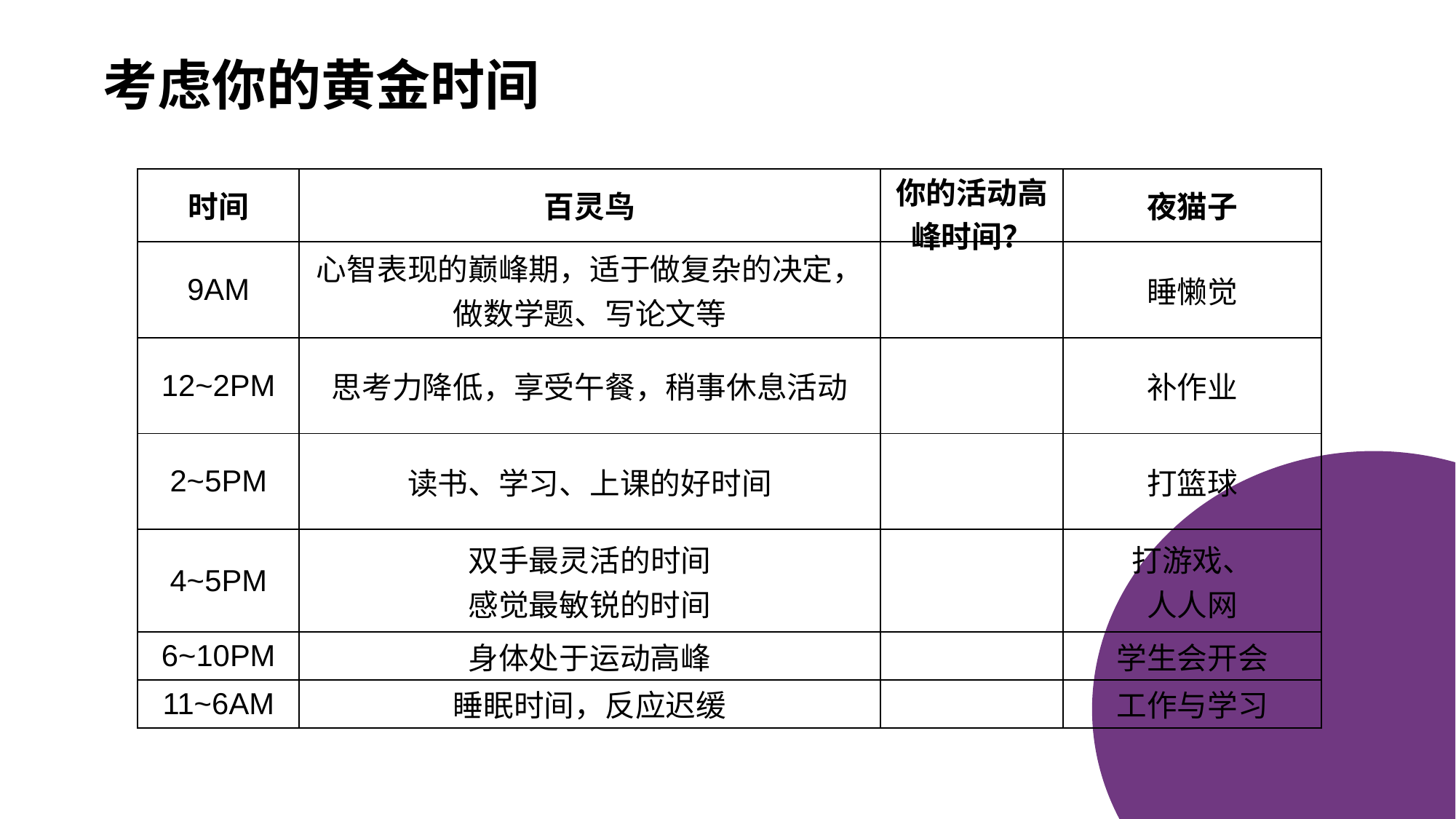

考虑你的黄金时间
| 时间 | 百灵鸟 | 你的活动高峰时间？ | 夜猫子 |
| --- | --- | --- | --- |
| 9AM | 心智表现的巅峰期，适于做复杂的决定，做数学题、写论文等 |  | 睡懒觉 |
| 12~2PM | 思考力降低，享受午餐，稍事休息活动 |  | 补作业 |
| 2~5PM | 读书、学习、上课的好时间 |  | 打篮球 |
| 4~5PM | 双手最灵活的时间 感觉最敏锐的时间 |  | 打游戏、 人人网 |
| 6~10PM | 身体处于运动高峰 |  | 学生会开会 |
| 11~6AM | 睡眠时间，反应迟缓 |  | 工作与学习 |